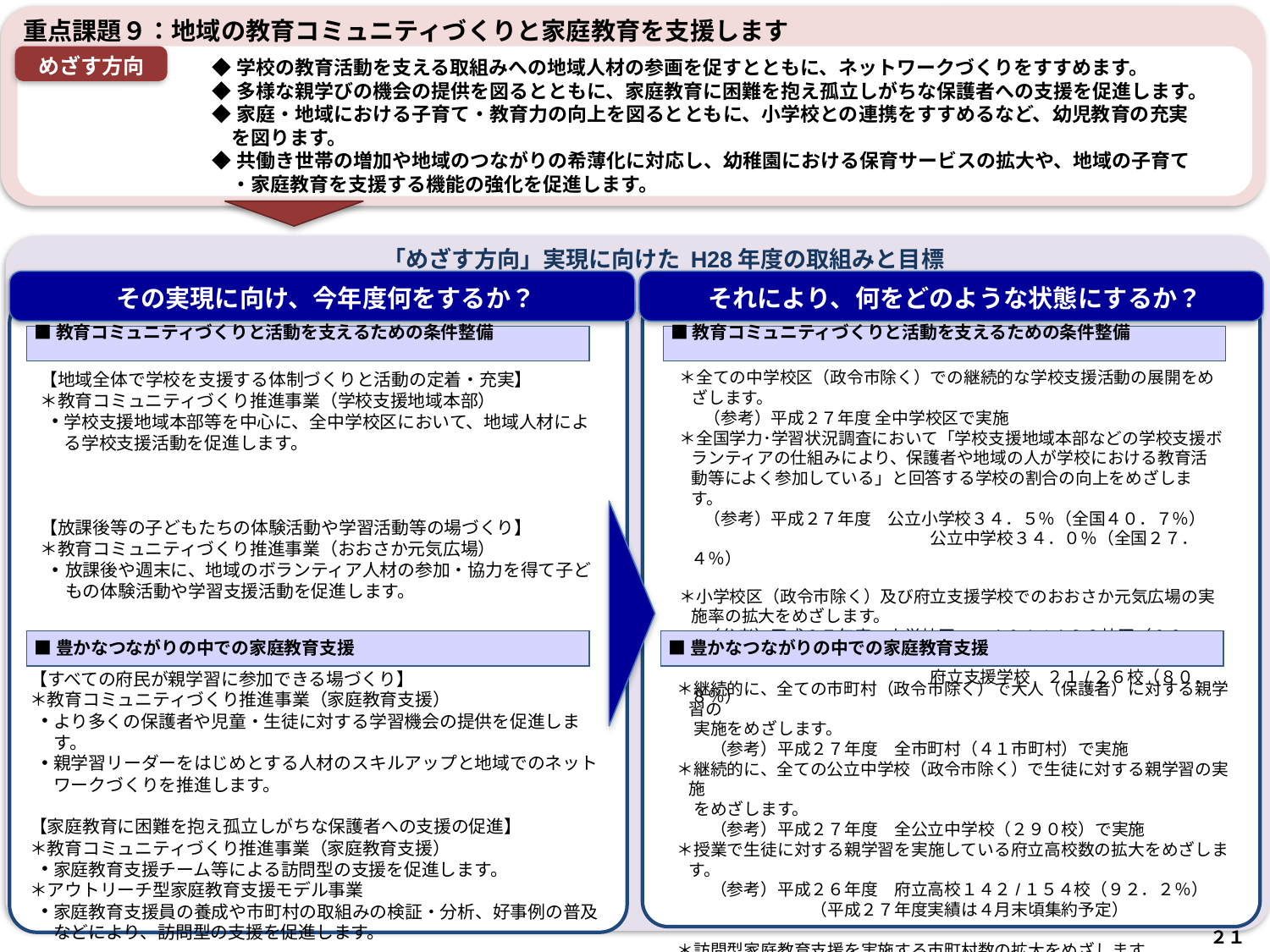

重点課題９：地域の教育コミュニティづくりと家庭教育を支援します
めざす方向
◆学校の教育活動を支える取組みへの地域人材の参画を促すとともに、ネットワークづくりをすすめます。
◆多様な親学びの機会の提供を図るとともに、家庭教育に困難を抱え孤立しがちな保護者への支援を促進します。
◆家庭・地域における子育て・教育力の向上を図るとともに、小学校との連携をすすめるなど、幼児教育の充実
　を図ります。
◆共働き世帯の増加や地域のつながりの希薄化に対応し、幼稚園における保育サービスの拡大や、地域の子育て
　・家庭教育を支援する機能の強化を促進します。

　　 「めざす方向」実現に向けた H28年度の取組みと目標
その実現に向け、今年度何をするか？
それにより、何をどのような状態にするか？

■教育コミュニティづくりと活動を支えるための条件整備
■教育コミュニティづくりと活動を支えるための条件整備
＊全ての中学校区（政令市除く）での継続的な学校支援活動の展開をめざします。
 　（参考）平成２７年度 全中学校区で実施
＊全国学力･学習状況調査において「学校支援地域本部などの学校支援ボランティアの仕組みにより、保護者や地域の人が学校における教育活動等によく参加している」と回答する学校の割合の向上をめざします。
 　（参考）平成２７年度　公立小学校３４．５％（全国４０．７％）
　　　　　　　　　　　　　　　公立中学校３４．０％（全国２７．４％）

＊小学校区（政令市除く）及び府立支援学校でのおおさか元気広場の実施率の拡大をめざします。
 　（参考）平成２７年度　小学校区　　４０１/４３３校区（９２．６％）
　　　　　　　　　　　　　　　府立支援学校　２１/２６校（８０．８％）

【地域全体で学校を支援する体制づくりと活動の定着・充実】
＊教育コミュニティづくり推進事業（学校支援地域本部）
学校支援地域本部等を中心に、全中学校区において、地域人材による学校支援活動を促進します。

【放課後等の子どもたちの体験活動や学習活動等の場づくり】
＊教育コミュニティづくり推進事業（おおさか元気広場）
放課後や週末に、地域のボランティア人材の参加・協力を得て子どもの体験活動や学習支援活動を促進します。

■豊かなつながりの中での家庭教育支援
■豊かなつながりの中での家庭教育支援
【すべての府民が親学習に参加できる場づくり】
＊教育コミュニティづくり推進事業（家庭教育支援）
より多くの保護者や児童・生徒に対する学習機会の提供を促進します。
親学習リーダーをはじめとする人材のスキルアップと地域でのネットワークづくりを推進します。

【家庭教育に困難を抱え孤立しがちな保護者への支援の促進】
＊教育コミュニティづくり推進事業（家庭教育支援）
家庭教育支援チーム等による訪問型の支援を促進します。
＊アウトリーチ型家庭教育支援モデル事業
家庭教育支援員の養成や市町村の取組みの検証・分析、好事例の普及などにより、訪問型の支援を促進します。
＊継続的に、全ての市町村（政令市除く）で大人（保護者）に対する親学習の
　実施をめざします。
　　（参考）平成２７年度　全市町村（４１市町村）で実施
＊継続的に、全ての公立中学校（政令市除く）で生徒に対する親学習の実施
　をめざします。
　　（参考）平成２７年度　全公立中学校（２９０校）で実施
＊授業で生徒に対する親学習を実施している府立高校数の拡大をめざします。
　　（参考）平成２６年度　府立高校１４２/１５４校（９２．２％）
　　　　　　　　（平成２７年度実績は４月末頃集約予定）

＊訪問型家庭教育支援を実施する市町村数の拡大をめざします。
　　（参考）平成２７年度　１１／４１市町村（２６．８％）
３２
２１